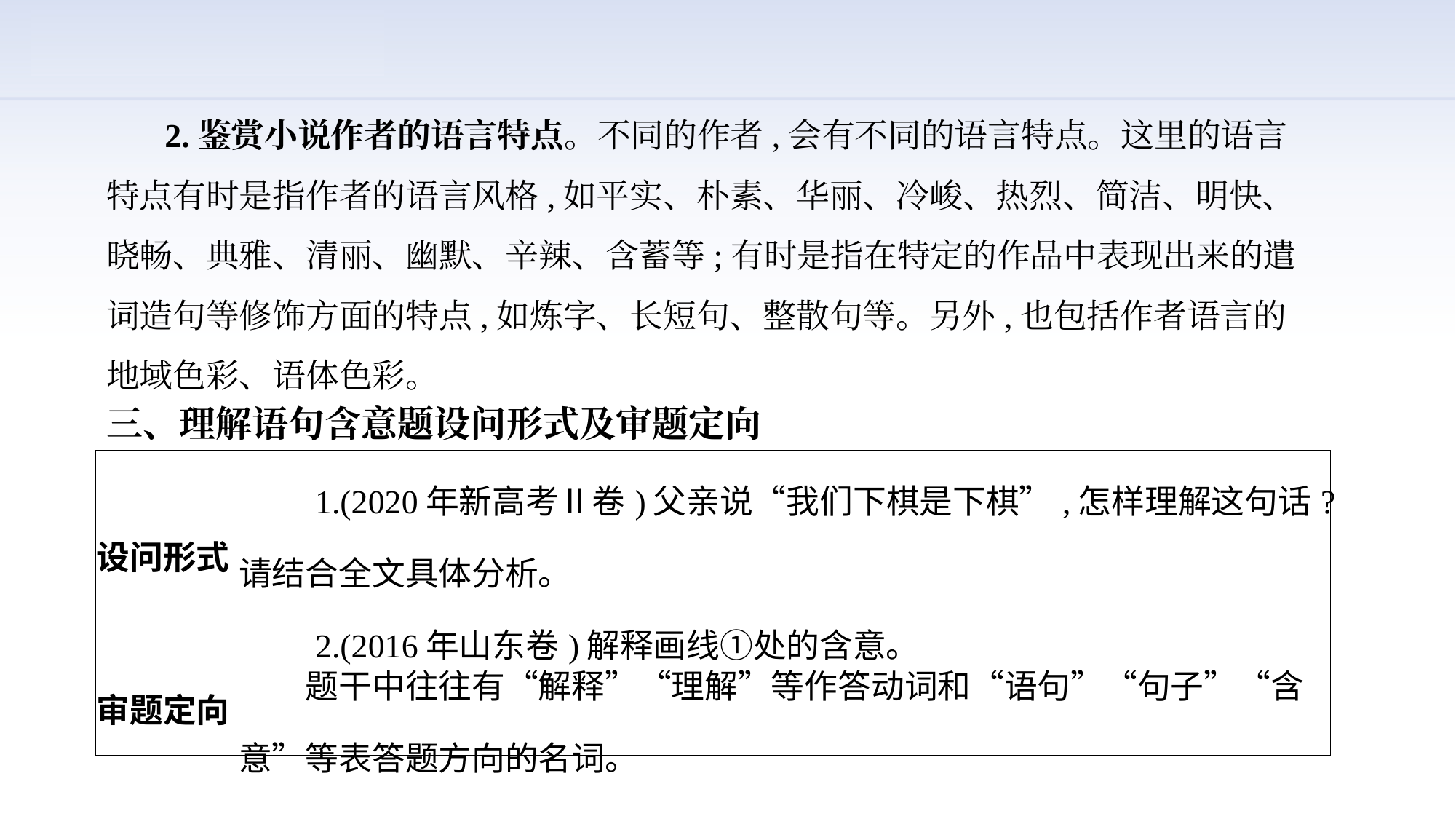

2.鉴赏小说作者的语言特点。不同的作者,会有不同的语言特点。这里的语言特点有时是指作者的语言风格,如平实、朴素、华丽、冷峻、热烈、简洁、明快、晓畅、典雅、清丽、幽默、辛辣、含蓄等;有时是指在特定的作品中表现出来的遣词造句等修饰方面的特点,如炼字、长短句、整散句等。另外,也包括作者语言的地域色彩、语体色彩。
三、理解语句含意题设问形式及审题定向
| 设问形式 | 1.(2020年新高考Ⅱ卷)父亲说“我们下棋是下棋”,怎样理解这句话?请结合全文具体分析。 　　2.(2016年山东卷)解释画线①处的含意。 |
| --- | --- |
| 审题定向 | 题干中往往有“解释”“理解”等作答动词和“语句”“句子”“含意”等表答题方向的名词。 |